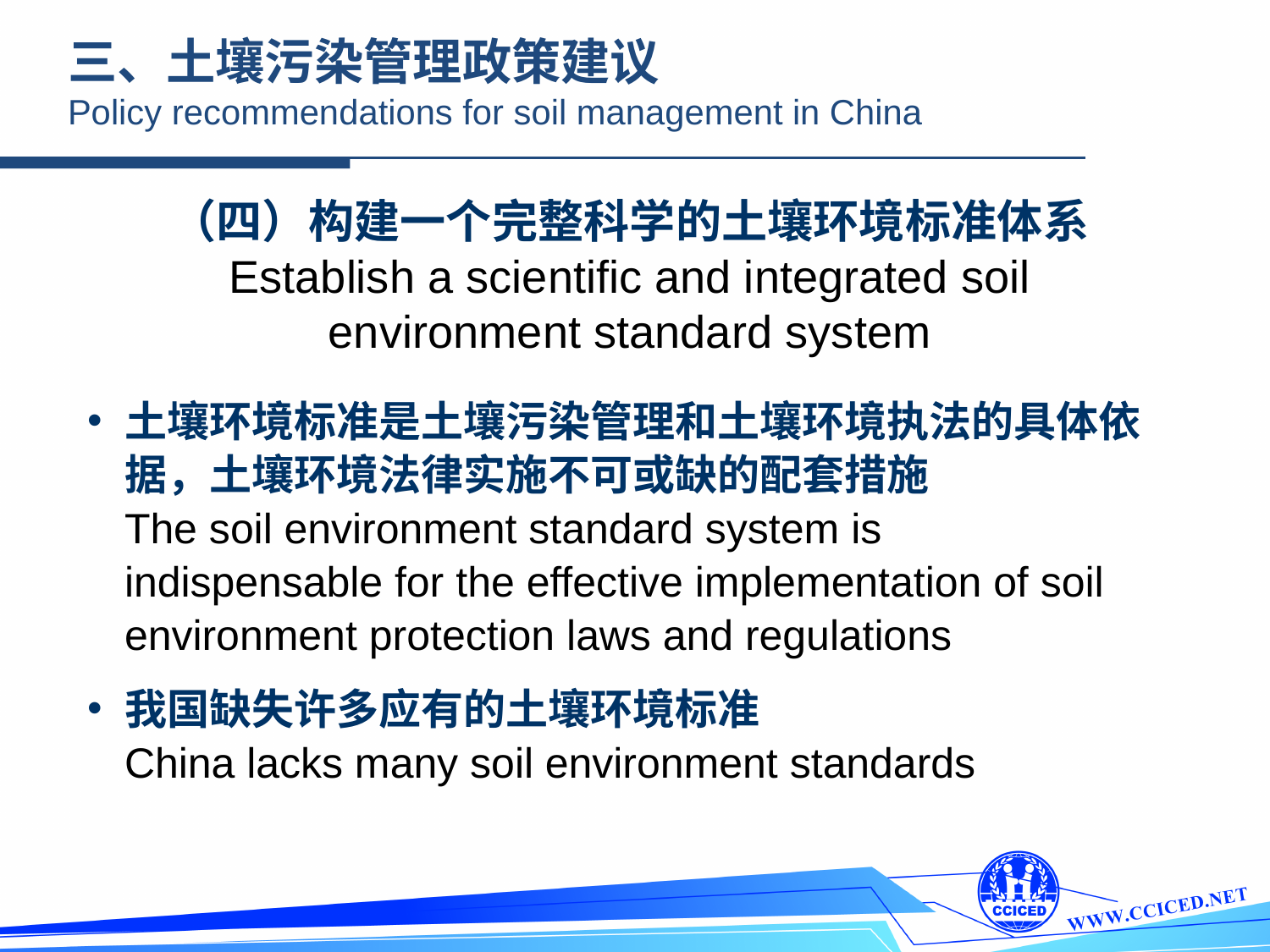

三、土壤污染管理政策建议
Policy recommendations for soil management in China
（四）构建一个完整科学的土壤环境标准体系
Establish a scientific and integrated soil environment standard system
土壤环境标准是土壤污染管理和土壤环境执法的具体依据，土壤环境法律实施不可或缺的配套措施
The soil environment standard system is indispensable for the effective implementation of soil environment protection laws and regulations
我国缺失许多应有的土壤环境标准
China lacks many soil environment standards